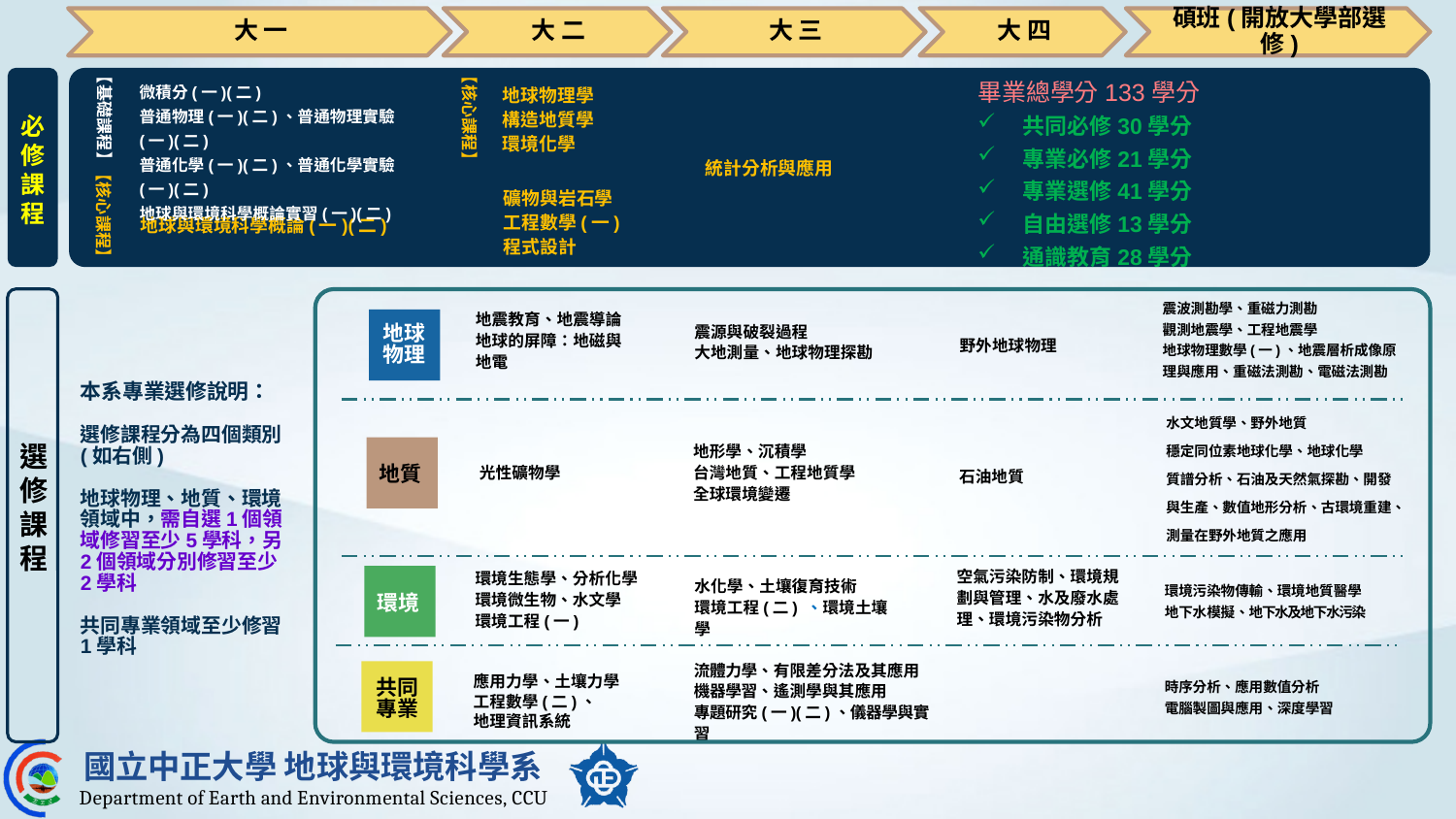

大 一
大 二
大 三
大 四
碩班(開放大學部選修)
【基礎課程】
【核心課程】

微積分(一)(二)
普通物理(一)(二)、普通物理實驗(一)(二)
普通化學(一)(二)、普通化學實驗(一)(二)
地球與環境科學概論實習(一)(二)
地球物理學
構造地質學
環境化學
畢業總學分133學分
共同必修30學分
專業必修21學分
專業選修41學分
自由選修13學分
通識教育28學分
必
修
課
程
統計分析與應用
【核心課程】
礦物與岩石學
工程數學(一)
程式設計
地球與環境科學概論(一)(二)

震波測勘學、重磁力測勘
觀測地震學、工程地震學
地球物理數學(一)、地震層析成像原理與應用、重磁法測勘、電磁法測勘
地球
物理

地震教育、地震導論
地球的屏障：地磁與地電
震源與破裂過程
大地測量、地球物理探勘
野外地球物理
本系專業選修說明：

選修課程分為四個類別(如右側)

地球物理、地質、環境領域中，需自選1個領域修習至少5學科，另2個領域分別修習至少2學科

共同專業領域至少修習1學科
水文地質學、野外地質
穩定同位素地球化學、地球化學
質譜分析、石油及天然氣探勘、開發與生產、數值地形分析、古環境重建、測量在野外地質之應用
選
修
課
程
地形學、沉積學
台灣地質、工程地質學
全球環境變遷

光性礦物學
地質
石油地質
空氣污染防制、環境規劃與管理、水及廢水處理、環境污染物分析
環境生態學、分析化學
環境微生物、水文學
環境工程(一)

水化學、土壤復育技術
環境工程(二) 、環境土壤學
環境
環境污染物傳輸、環境地質醫學
地下水模擬、地下水及地下水污染
流體力學、有限差分法及其應用
機器學習、遙測學與其應用
專題研究(一)(二)、儀器學與實習

應用力學、土壤力學
工程數學(二)、
地理資訊系統
共同專業
時序分析、應用數值分析
電腦製圖與應用、深度學習